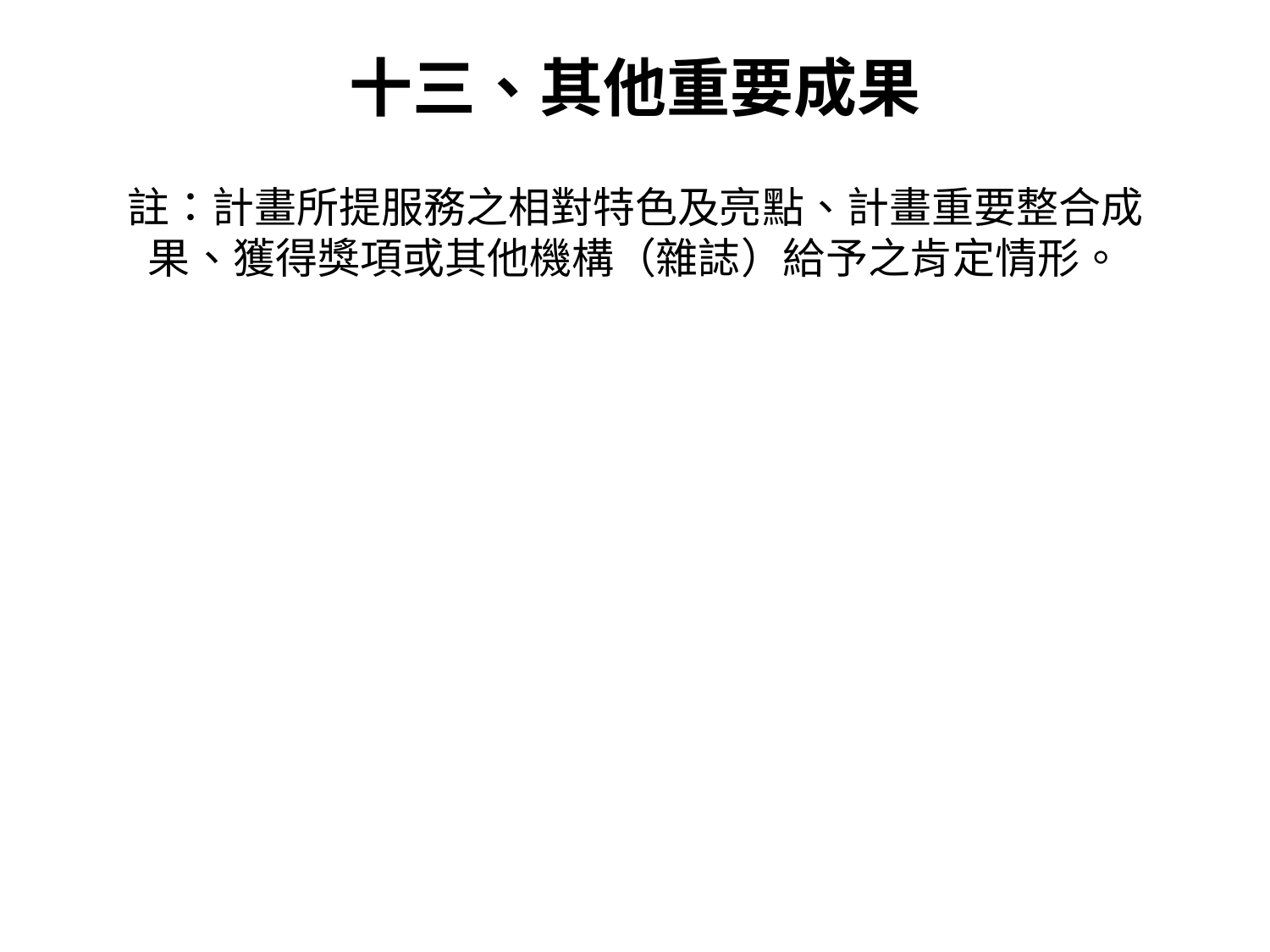

十三、其他重要成果
註：計畫所提服務之相對特色及亮點、計畫重要整合成果、獲得獎項或其他機構（雜誌）給予之肯定情形。